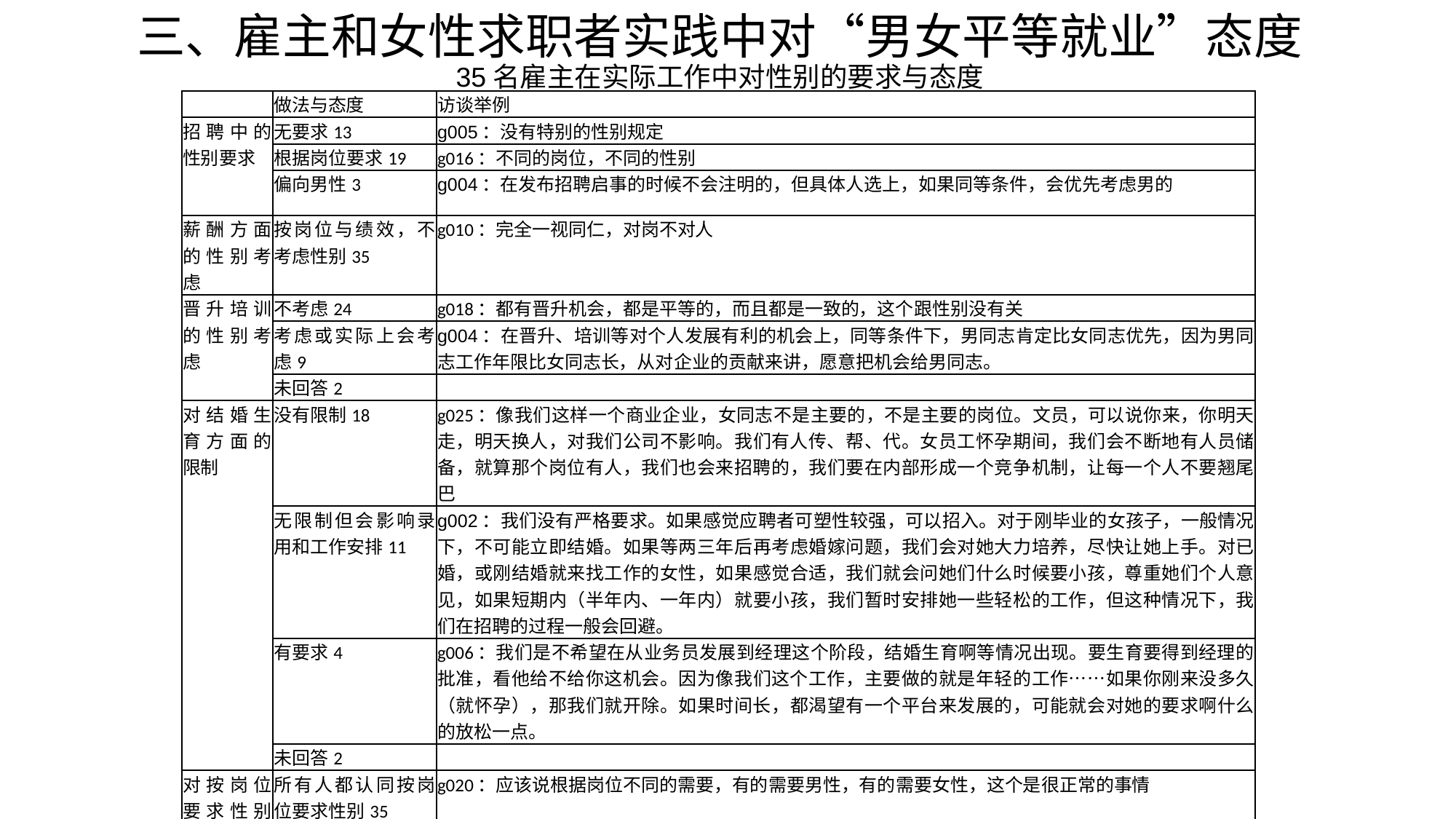

三、雇主和女性求职者实践中对“男女平等就业”态度
35名雇主在实际工作中对性别的要求与态度
|  | 做法与态度 | 访谈举例 |
| --- | --- | --- |
| 招聘中的性别要求 | 无要求13 | g005：没有特别的性别规定 |
|  | 根据岗位要求19 | g016：不同的岗位，不同的性别 |
|  | 偏向男性3 | g004：在发布招聘启事的时候不会注明的，但具体人选上，如果同等条件，会优先考虑男的 |
| 薪酬方面的性别考虑 | 按岗位与绩效，不考虑性别35 | g010：完全一视同仁，对岗不对人 |
| 晋升培训的性别考虑 | 不考虑24 | g018：都有晋升机会，都是平等的，而且都是一致的，这个跟性别没有关 |
|  | 考虑或实际上会考虑9 | g004：在晋升、培训等对个人发展有利的机会上，同等条件下，男同志肯定比女同志优先，因为男同志工作年限比女同志长，从对企业的贡献来讲，愿意把机会给男同志。 |
|  | 未回答2 |  |
| 对结婚生育方面的限制 | 没有限制18 | g025：像我们这样一个商业企业，女同志不是主要的，不是主要的岗位。文员，可以说你来，你明天走，明天换人，对我们公司不影响。我们有人传、帮、代。女员工怀孕期间，我们会不断地有人员储备，就算那个岗位有人，我们也会来招聘的，我们要在内部形成一个竞争机制，让每一个人不要翘尾巴 |
|  | 无限制但会影响录用和工作安排11 | g002：我们没有严格要求。如果感觉应聘者可塑性较强，可以招入。对于刚毕业的女孩子，一般情况下，不可能立即结婚。如果等两三年后再考虑婚嫁问题，我们会对她大力培养，尽快让她上手。对已婚，或刚结婚就来找工作的女性，如果感觉合适，我们就会问她们什么时候要小孩，尊重她们个人意见，如果短期内（半年内、一年内）就要小孩，我们暂时安排她一些轻松的工作，但这种情况下，我们在招聘的过程一般会回避。 |
|  | 有要求4 | g006：我们是不希望在从业务员发展到经理这个阶段，结婚生育啊等情况出现。要生育要得到经理的批准，看他给不给你这机会。因为像我们这个工作，主要做的就是年轻的工作……如果你刚来没多久（就怀孕），那我们就开除。如果时间长，都渴望有一个平台来发展的，可能就会对她的要求啊什么的放松一点。 |
|  | 未回答2 |  |
| 对按岗位要求性别的看法 | 所有人都认同按岗位要求性别35 | g020：应该说根据岗位不同的需要，有的需要男性，有的需要女性，这个是很正常的事情 |
| 对限招女性的看法 | 理解24 | g030：因为女生会面临生育的问题，单位从自己的利益出发 是可以理解的 |
|  | 不合理3 | g024：这个现象不合理，应该给予女生更多的关爱。 |
|  | 未回答8 |  |